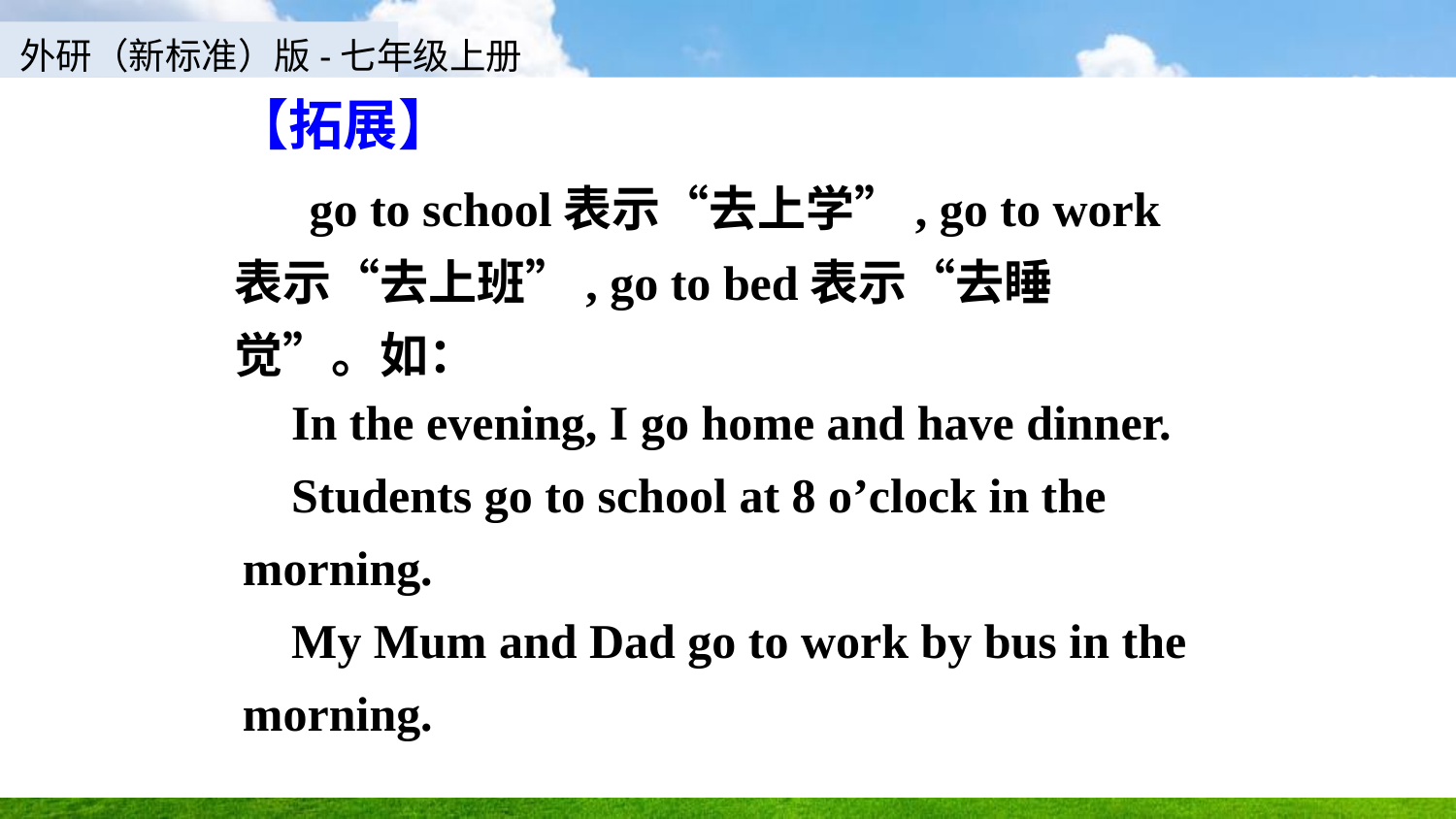

【拓展】
     go to school表示“去上学”, go to work表示“去上班”, go to bed表示“去睡觉”。如：
    In the evening, I go home and have dinner.
    Students go to school at 8 o’clock in the morning.
    My Mum and Dad go to work by bus in the morning.